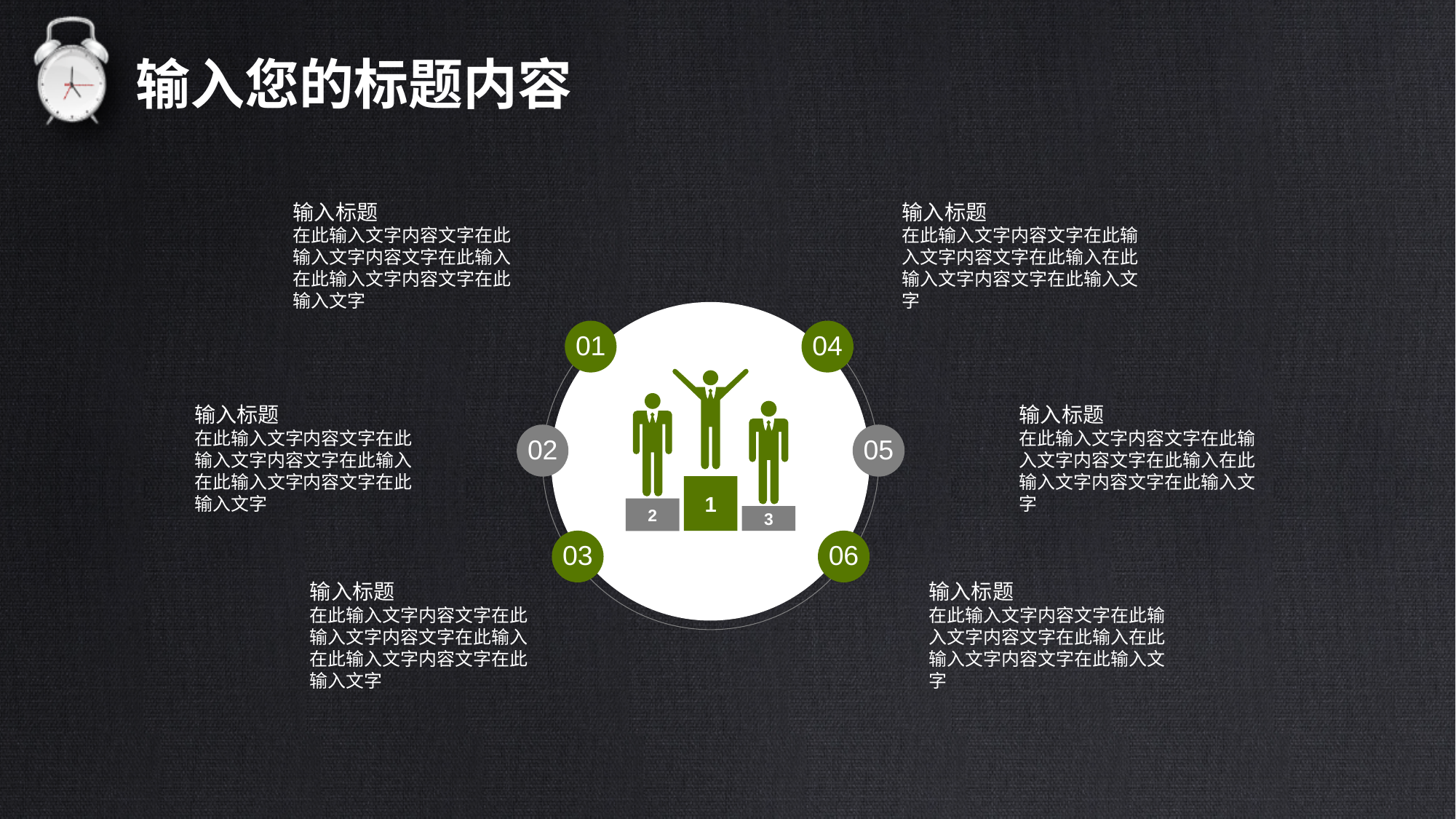

输入您的标题内容
输入标题
在此输入文字内容文字在此输入文字内容文字在此输入在此输入文字内容文字在此输入文字
输入标题
在此输入文字内容文字在此输入文字内容文字在此输入在此输入文字内容文字在此输入文字

01
04

输入标题
在此输入文字内容文字在此输入文字内容文字在此输入在此输入文字内容文字在此输入文字
输入标题
在此输入文字内容文字在此输入文字内容文字在此输入在此输入文字内容文字在此输入文字

02
05
1
2
3
03
06
输入标题
在此输入文字内容文字在此输入文字内容文字在此输入在此输入文字内容文字在此输入文字
输入标题
在此输入文字内容文字在此输入文字内容文字在此输入在此输入文字内容文字在此输入文字